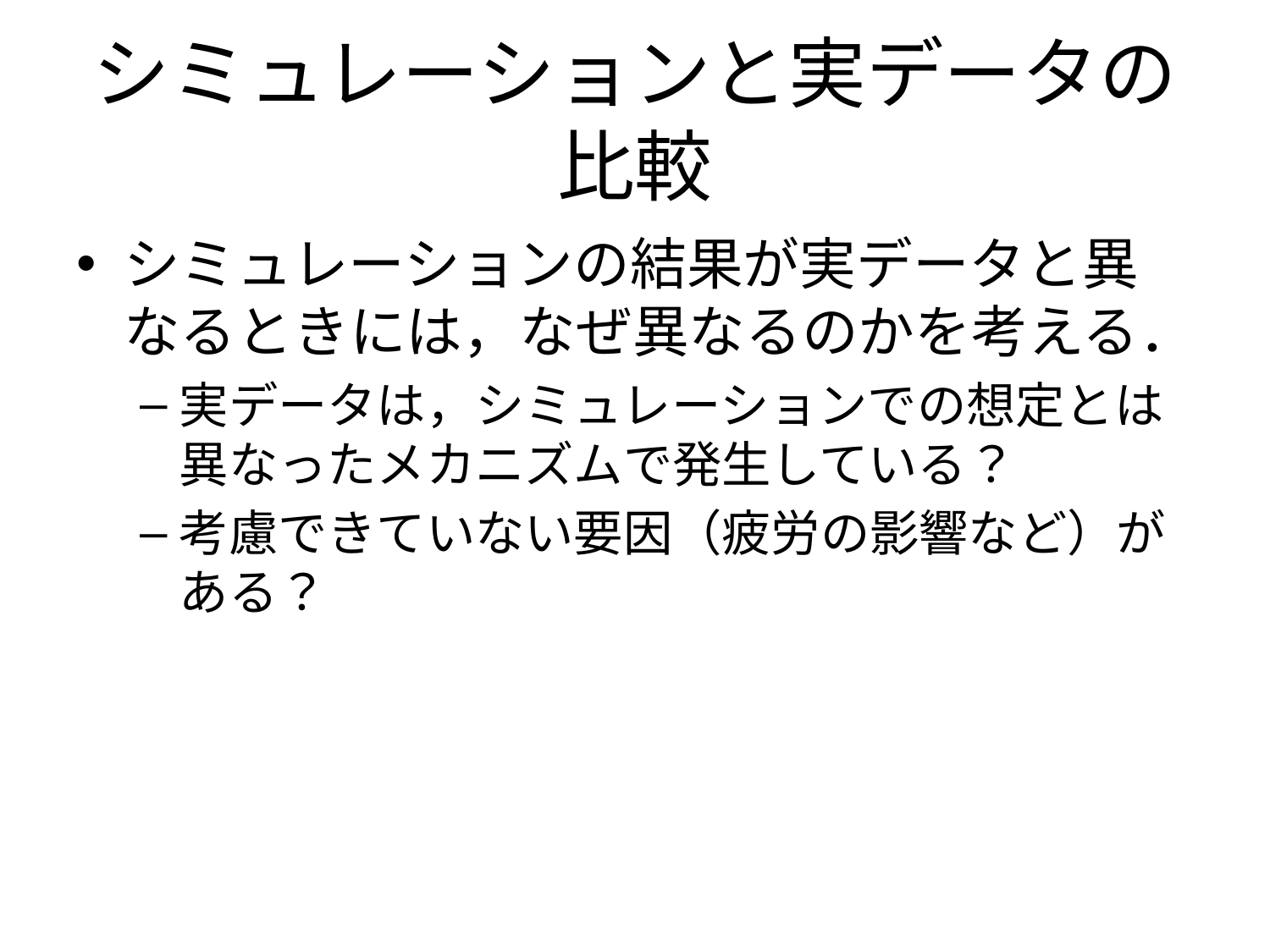

# シミュレーションと実データの比較
シミュレーションの結果が実データと異なるときには，なぜ異なるのかを考える．
実データは，シミュレーションでの想定とは異なったメカニズムで発生している？
考慮できていない要因（疲労の影響など）がある？